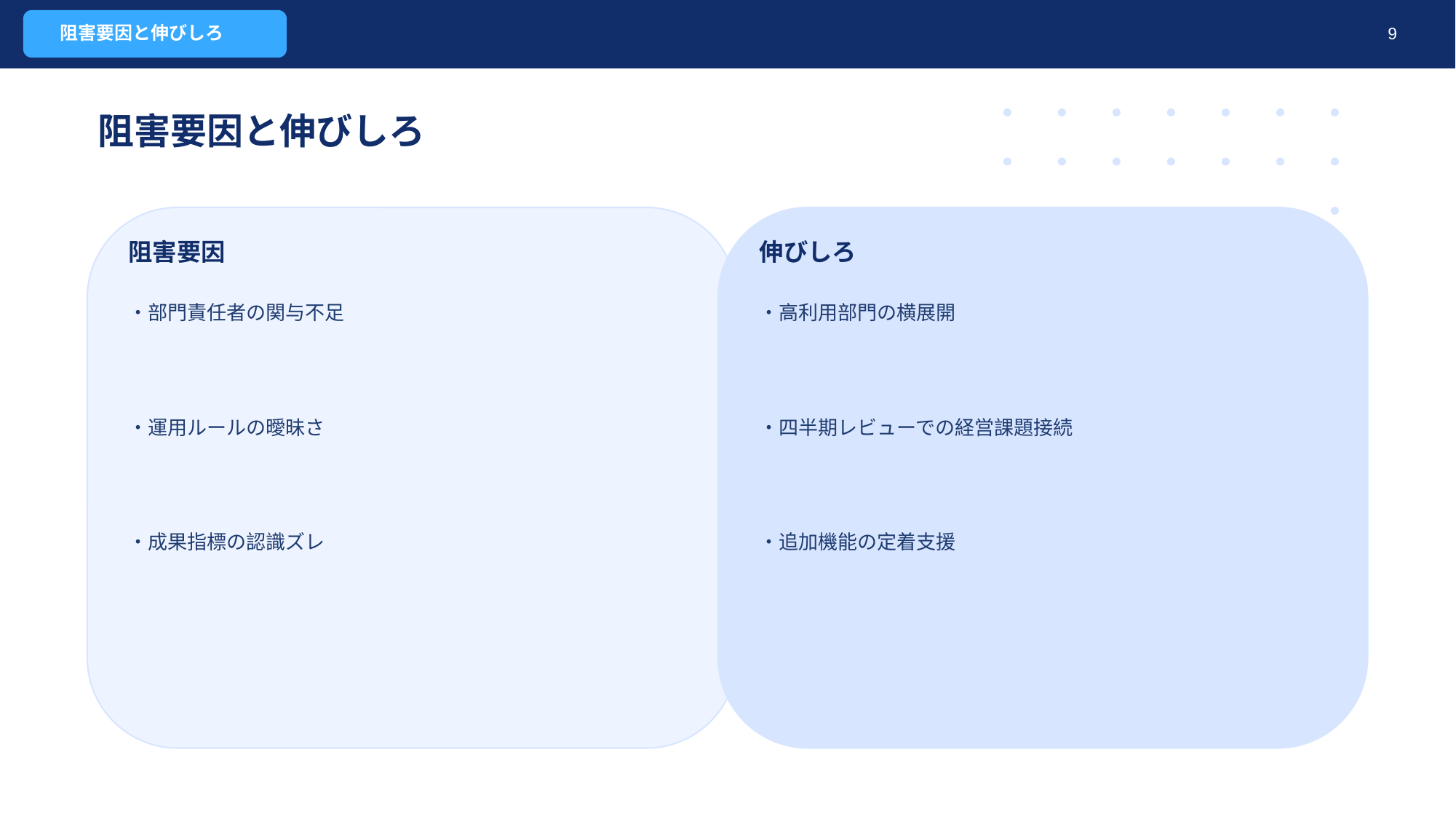

阻害要因と伸びしろ
9
阻害要因と伸びしろ

阻害要因
伸びしろ

・部門責任者の関与不足
・高利用部門の横展開

・運用ルールの曖昧さ
・四半期レビューでの経営課題接続
・成果指標の認識ズレ
・追加機能の定着支援